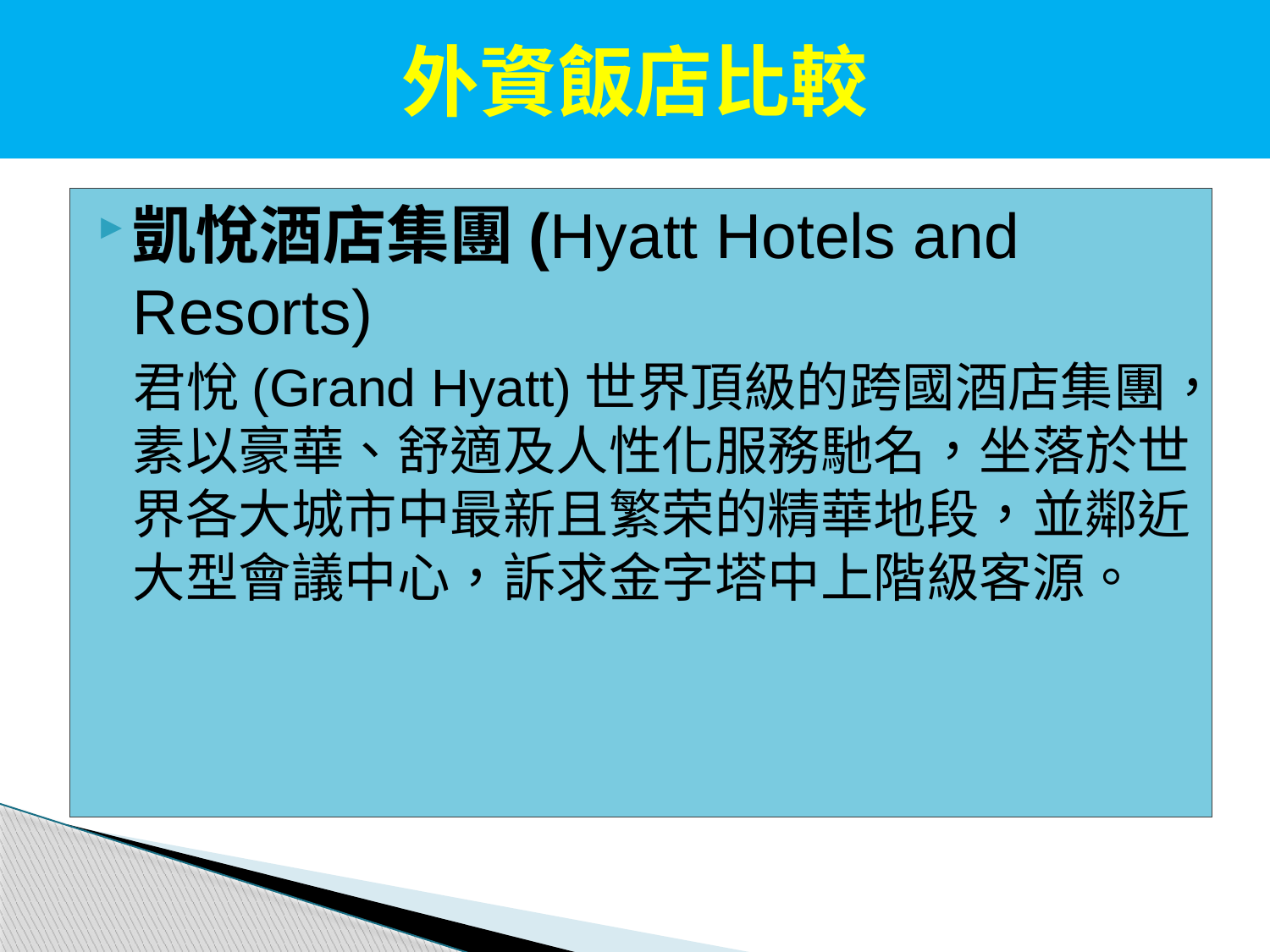

# 外資飯店比較
凱悅酒店集團(Hyatt Hotels and Resorts)
  君悅(Grand Hyatt)世界頂級的跨國酒店集團，素以豪華、舒適及人性化服務馳名，坐落於世界各大城市中最新且繁荣的精華地段，並鄰近大型會議中心，訴求金字塔中上階級客源。